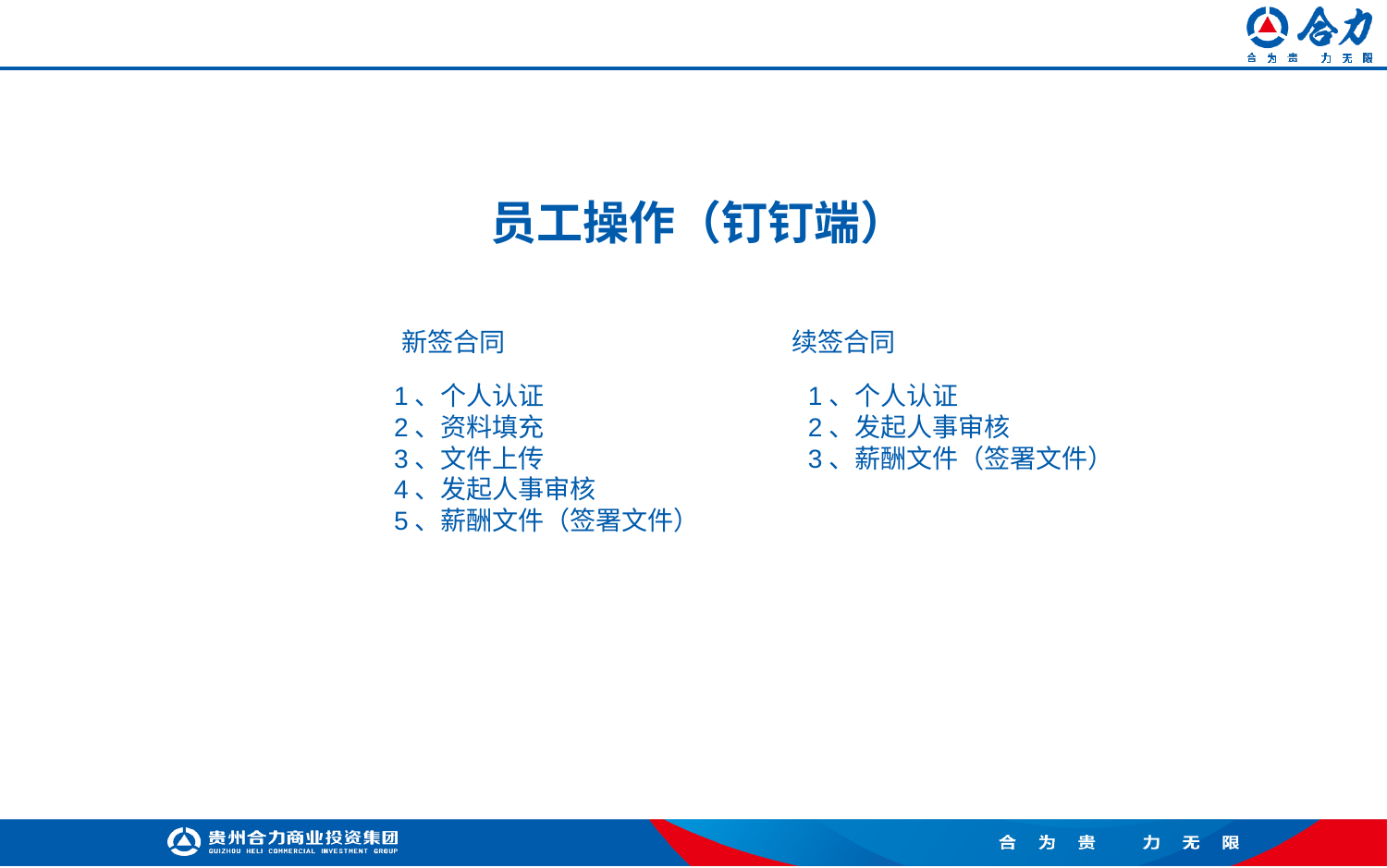

员工操作（钉钉端）
新签合同
续签合同
1、个人认证
2、资料填充
3、文件上传
4、发起人事审核
5、薪酬文件（签署文件）

1、个人认证
2、发起人事审核
3、薪酬文件（签署文件）